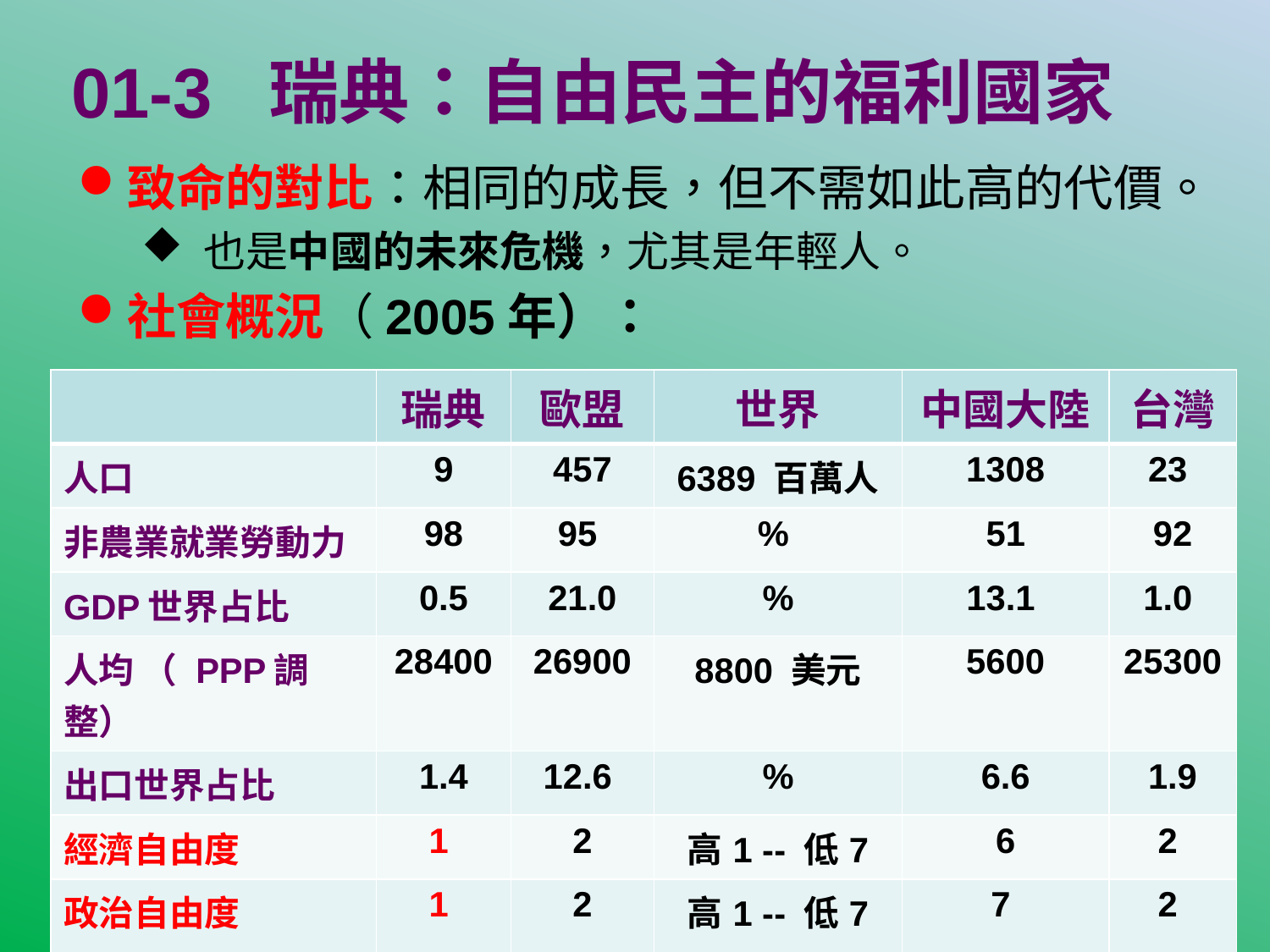

# 01-3  瑞典：自由民主的福利國家
致命的對比：相同的成長，但不需如此高的代價。
 也是中國的未來危機，尤其是年輕人。
社會概況（2005年）：
|  | 瑞典 | 歐盟 | 世界 | 中國大陸 | 台灣 |
| --- | --- | --- | --- | --- | --- |
| 人口 | 9 | 457 | 6389 百萬人 | 1308 | 23 |
| 非農業就業勞動力 | 98 | 95 | % | 51 | 92 |
| GDP世界占比 | 0.5 | 21.0 | % | 13.1 | 1.0 |
| 人均 （ PPP調整） | 28400 | 26900 | 8800 美元 | 5600 | 25300 |
| 出口世界占比 | 1.4 | 12.6 | % | 6.6 | 1.9 |
| 經濟自由度 | 1 | 2 | 高1 -- 低7 | 6 | 2 |
| 政治自由度 | 1 | 2 | 高1 -- 低7 | 7 | 2 |
6